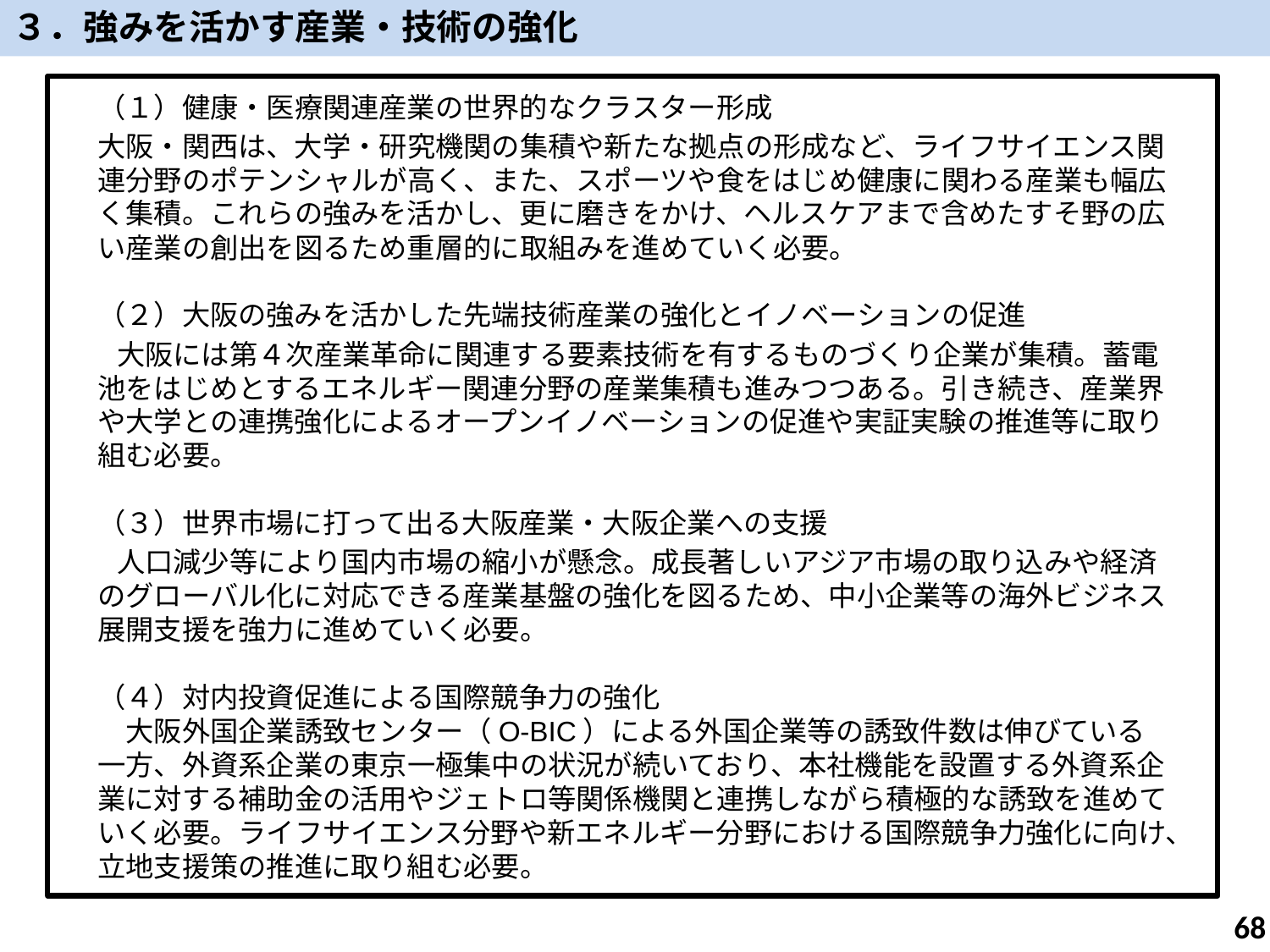

３．強みを活かす産業・技術の強化
（１）健康・医療関連産業の世界的なクラスター形成
大阪・関西は、大学・研究機関の集積や新たな拠点の形成など、ライフサイエンス関連分野のポテンシャルが高く、また、スポーツや食をはじめ健康に関わる産業も幅広く集積。これらの強みを活かし、更に磨きをかけ、ヘルスケアまで含めたすそ野の広い産業の創出を図るため重層的に取組みを進めていく必要。

（２）大阪の強みを活かした先端技術産業の強化とイノベーションの促進
  大阪には第４次産業革命に関連する要素技術を有するものづくり企業が集積。蓄電池をはじめとするエネルギー関連分野の産業集積も進みつつある。引き続き、産業界や大学との連携強化によるオープンイノベーションの促進や実証実験の推進等に取り組む必要。

（３）世界市場に打って出る大阪産業・大阪企業への支援
  人口減少等により国内市場の縮小が懸念。成長著しいアジア市場の取り込みや経済のグローバル化に対応できる産業基盤の強化を図るため、中小企業等の海外ビジネス展開支援を強力に進めていく必要。

（４）対内投資促進による国際競争力の強化
　大阪外国企業誘致センター（O-BIC）による外国企業等の誘致件数は伸びている一方、外資系企業の東京一極集中の状況が続いており、本社機能を設置する外資系企業に対する補助金の活用やジェトロ等関係機関と連携しながら積極的な誘致を進めていく必要。ライフサイエンス分野や新エネルギー分野における国際競争力強化に向け、立地支援策の推進に取り組む必要。
68